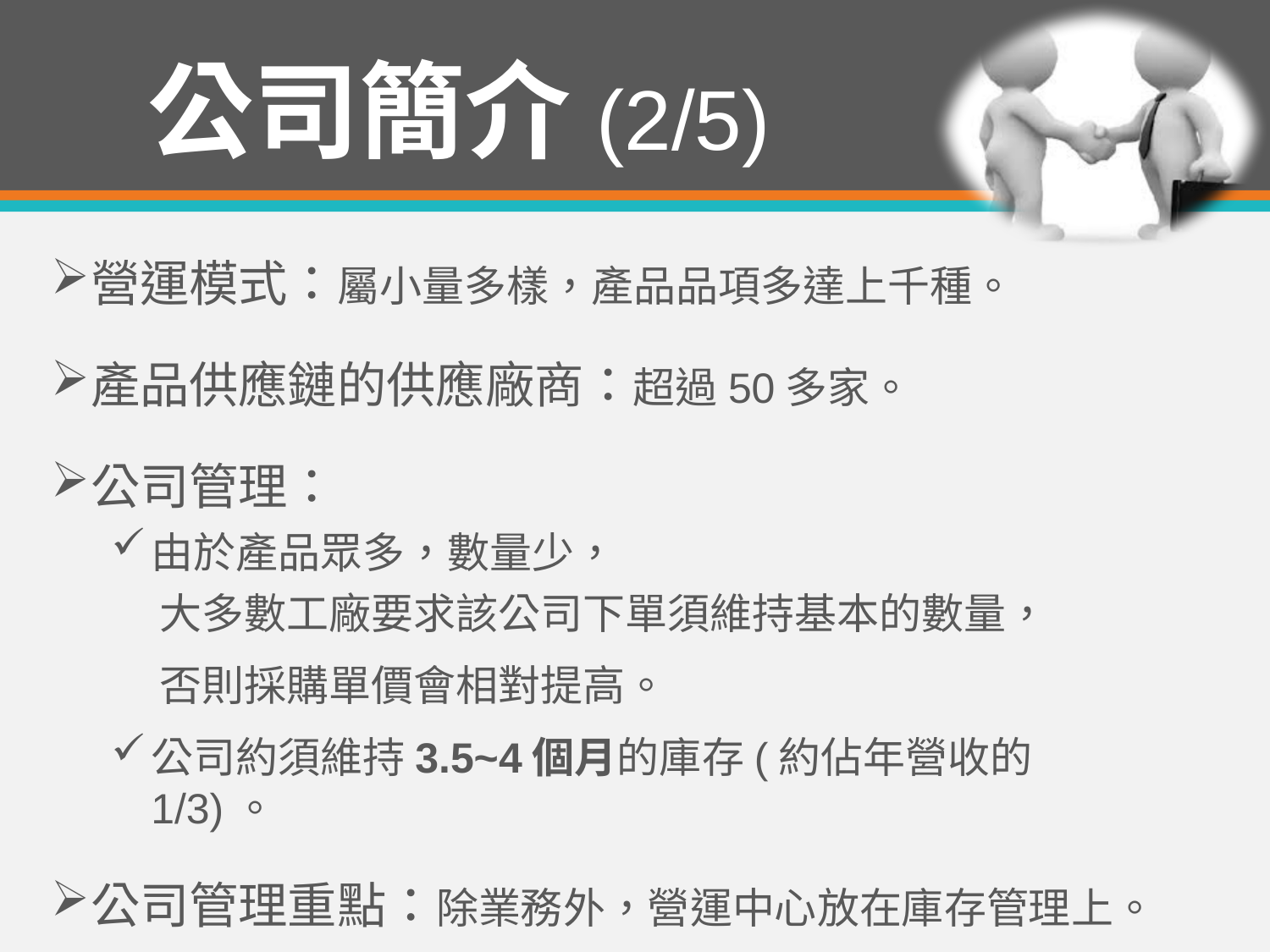

# 公司簡介(2/5)
營運模式：屬小量多樣，產品品項多達上千種。
產品供應鏈的供應廠商：超過50多家。
公司管理：
由於產品眾多，數量少，
    大多數工廠要求該公司下單須維持基本的數量，
    否則採購單價會相對提高。
公司約須維持3.5~4個月的庫存(約佔年營收的1/3)。
公司管理重點：除業務外，營運中心放在庫存管理上。